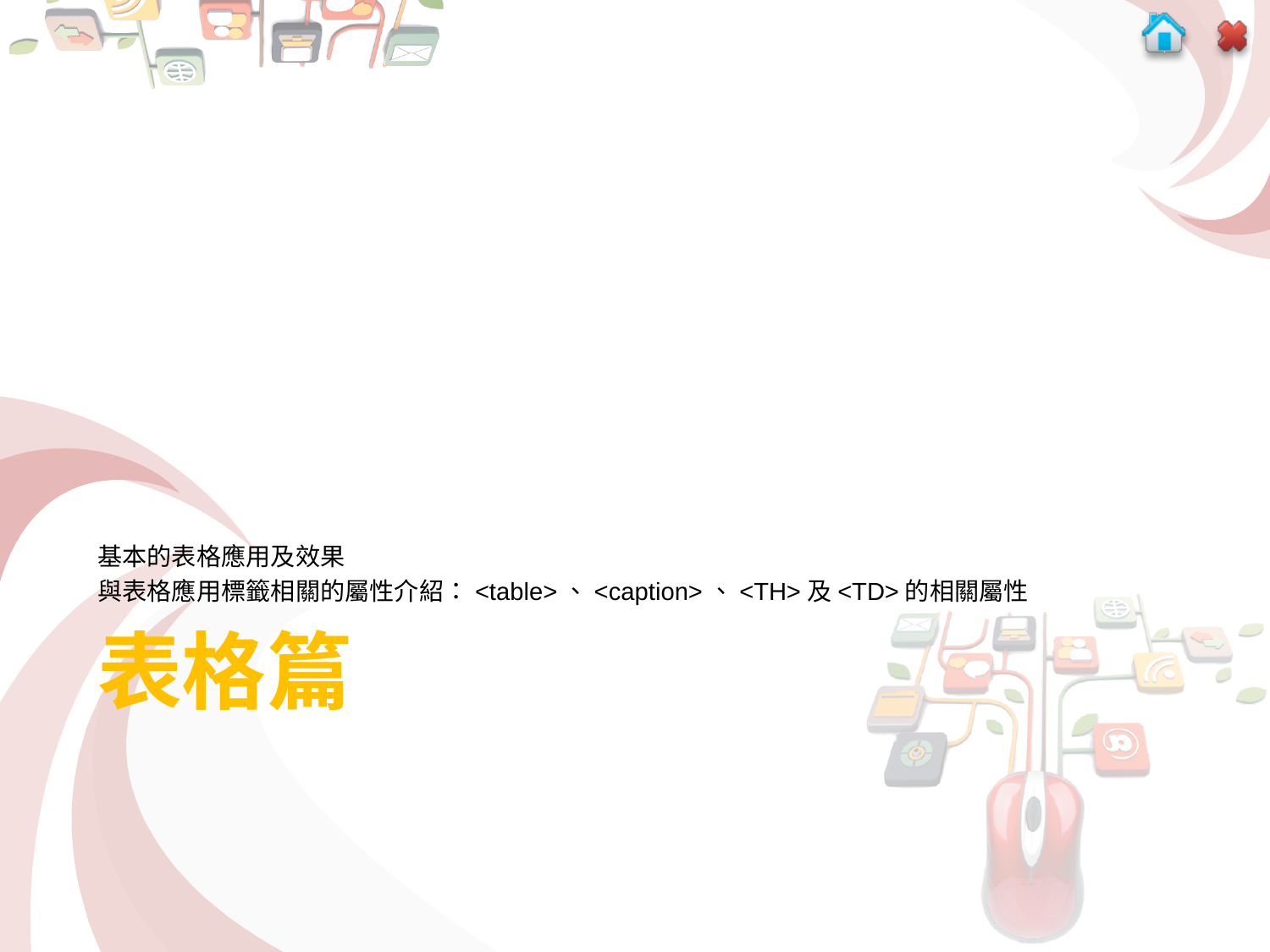

基本的表格應用及效果
與表格應用標籤相關的屬性介紹：<table>、<caption>、<TH>及<TD>的相關屬性
表格篇